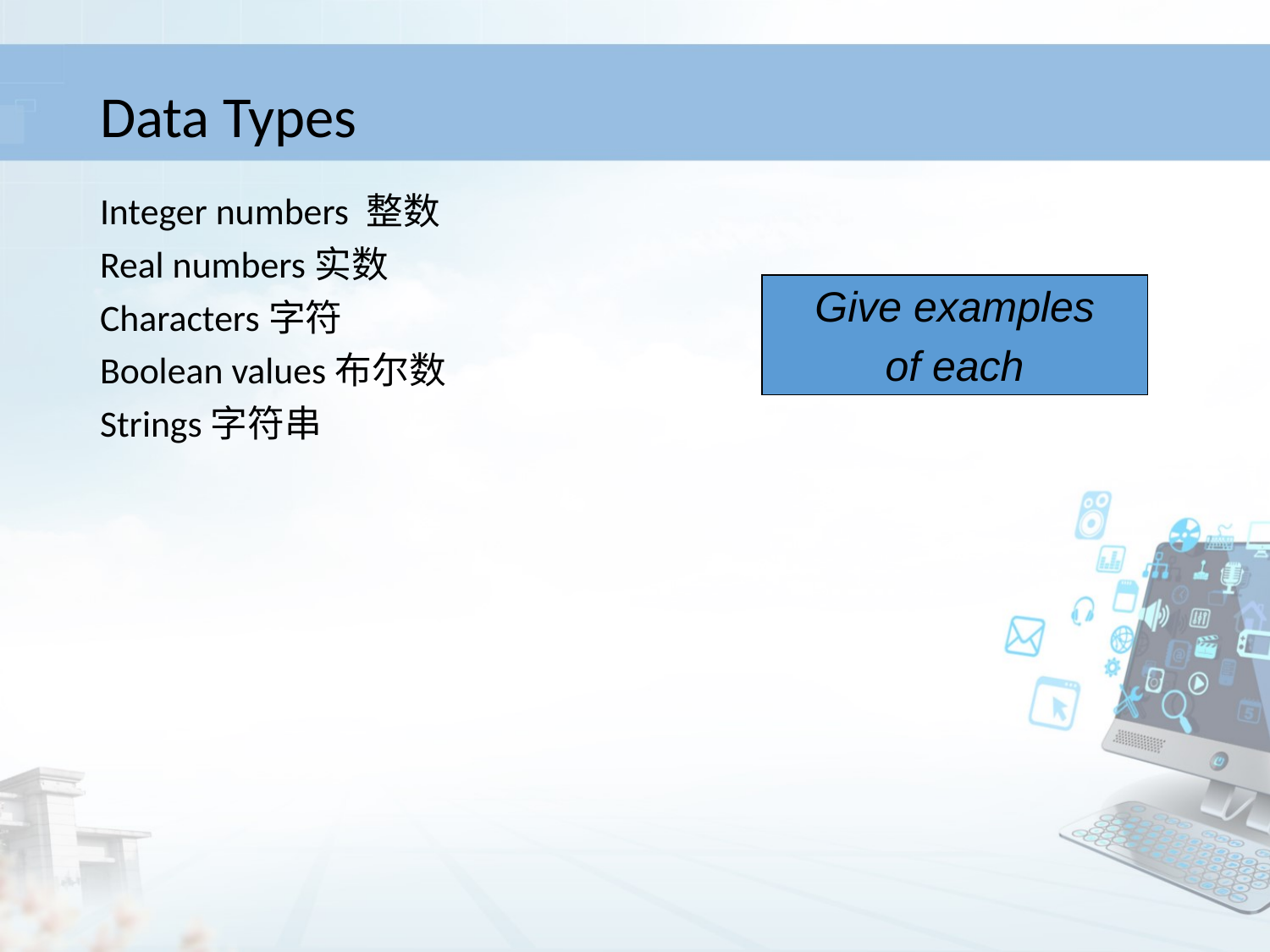

# Data Types
Integer numbers 整数
Real numbers实数
Characters字符
Boolean values布尔数
Strings字符串
Give examples
of each